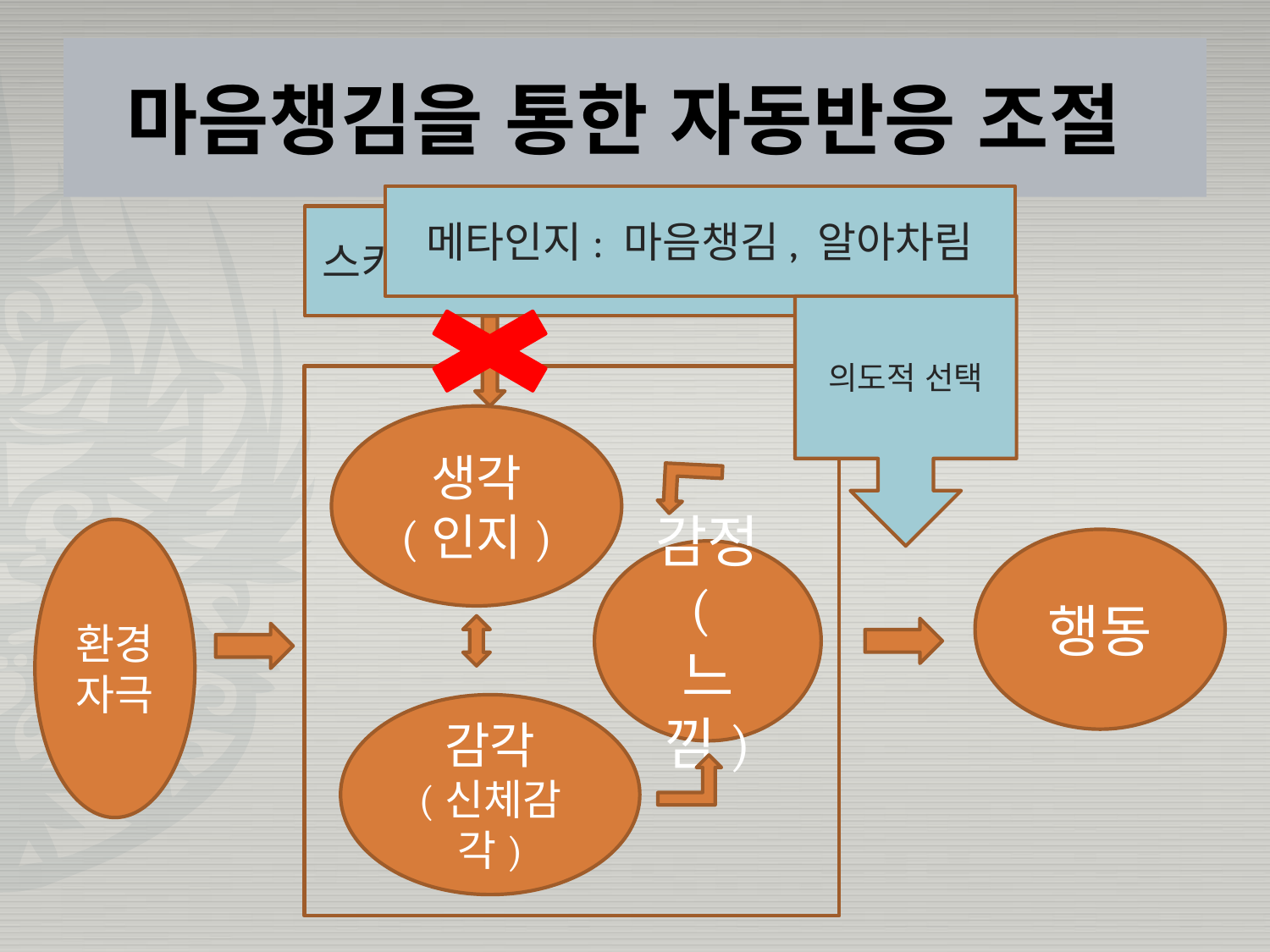

# 마음챙김을 통한 자동반응 조절
메타인지: 마음챙김, 알아차림
스키마, 고정관념, 언어학습

의도적 선택

생각
(인지)

감정
(느낌)

감각
(신체감각)

환경자극
행동